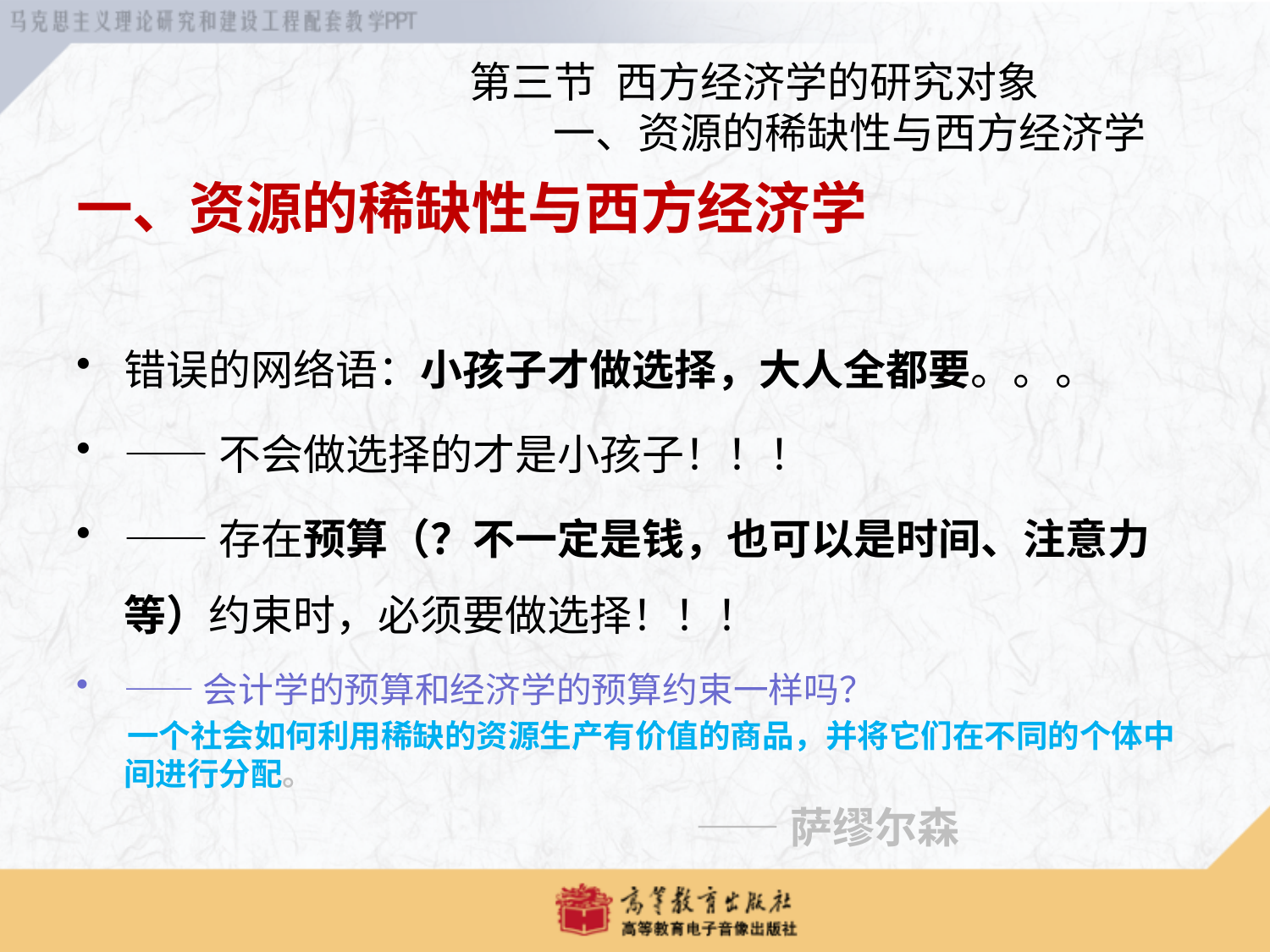

第三节  西方经济学的研究对象
                                            一、资源的稀缺性与西方经济学
一、资源的稀缺性与西方经济学

错误的网络语：小孩子才做选择，大人全都要。。。
——不会做选择的才是小孩子！！！
——存在预算（？不一定是钱，也可以是时间、注意力等）约束时，必须要做选择！！！
——会计学的预算和经济学的预算约束一样吗？
      一个社会如何利用稀缺的资源生产有价值的商品，并将它们在不同的个体中间进行分配。
                                                                 ——萨缪尔森